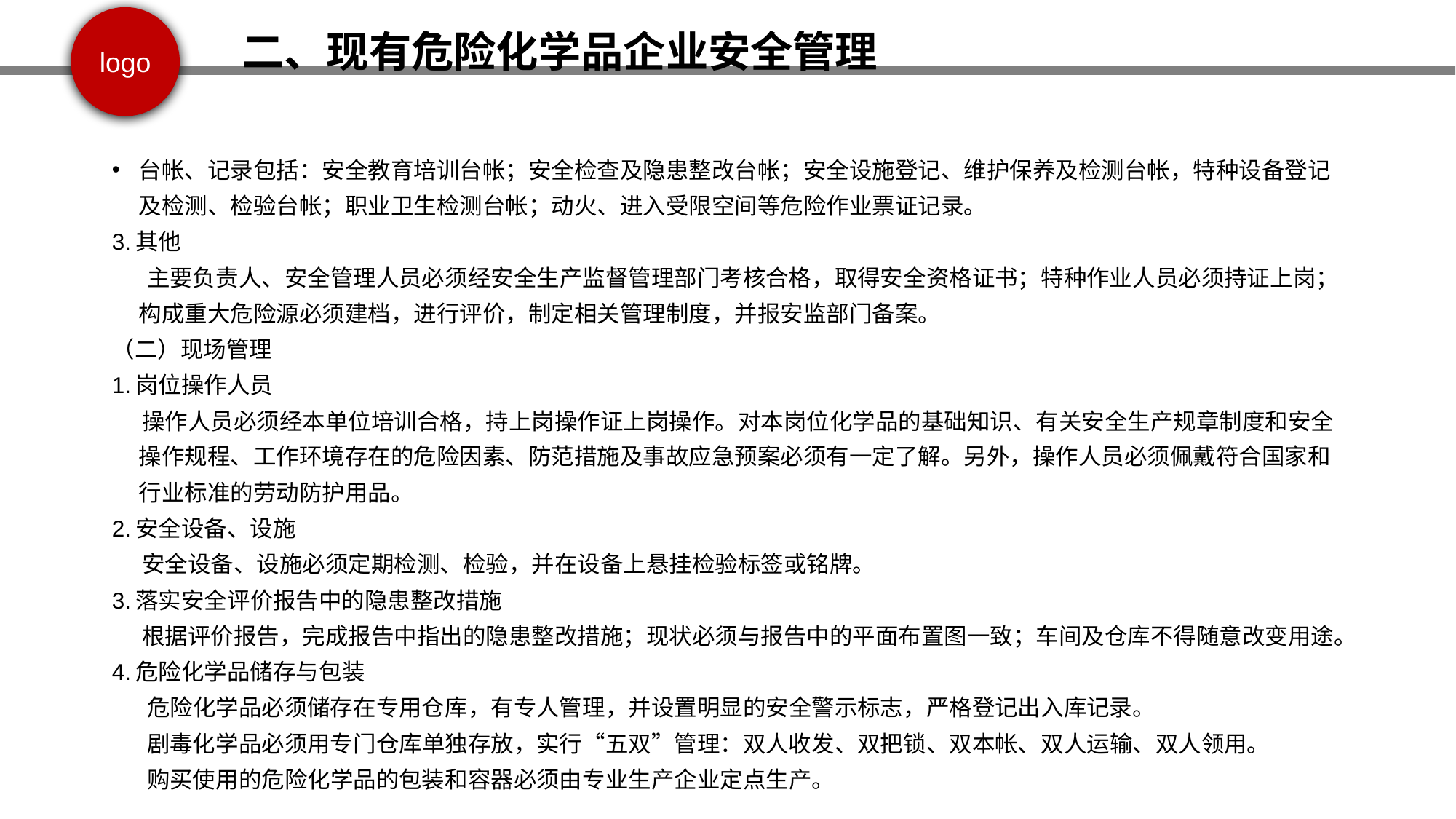

二、现有危险化学品企业安全管理
台帐、记录包括：安全教育培训台帐；安全检查及隐患整改台帐；安全设施登记、维护保养及检测台帐，特种设备登记及检测、检验台帐；职业卫生检测台帐；动火、进入受限空间等危险作业票证记录。
3.其他
      主要负责人、安全管理人员必须经安全生产监督管理部门考核合格，取得安全资格证书；特种作业人员必须持证上岗；构成重大危险源必须建档，进行评价，制定相关管理制度，并报安监部门备案。
（二）现场管理
1.岗位操作人员
     操作人员必须经本单位培训合格，持上岗操作证上岗操作。对本岗位化学品的基础知识、有关安全生产规章制度和安全操作规程、工作环境存在的危险因素、防范措施及事故应急预案必须有一定了解。另外，操作人员必须佩戴符合国家和行业标准的劳动防护用品。
2.安全设备、设施
     安全设备、设施必须定期检测、检验，并在设备上悬挂检验标签或铭牌。
3.落实安全评价报告中的隐患整改措施
     根据评价报告，完成报告中指出的隐患整改措施；现状必须与报告中的平面布置图一致；车间及仓库不得随意改变用途。
4.危险化学品储存与包装
      危险化学品必须储存在专用仓库，有专人管理，并设置明显的安全警示标志，严格登记出入库记录。
      剧毒化学品必须用专门仓库单独存放，实行“五双”管理：双人收发、双把锁、双本帐、双人运输、双人领用。
      购买使用的危险化学品的包装和容器必须由专业生产企业定点生产。